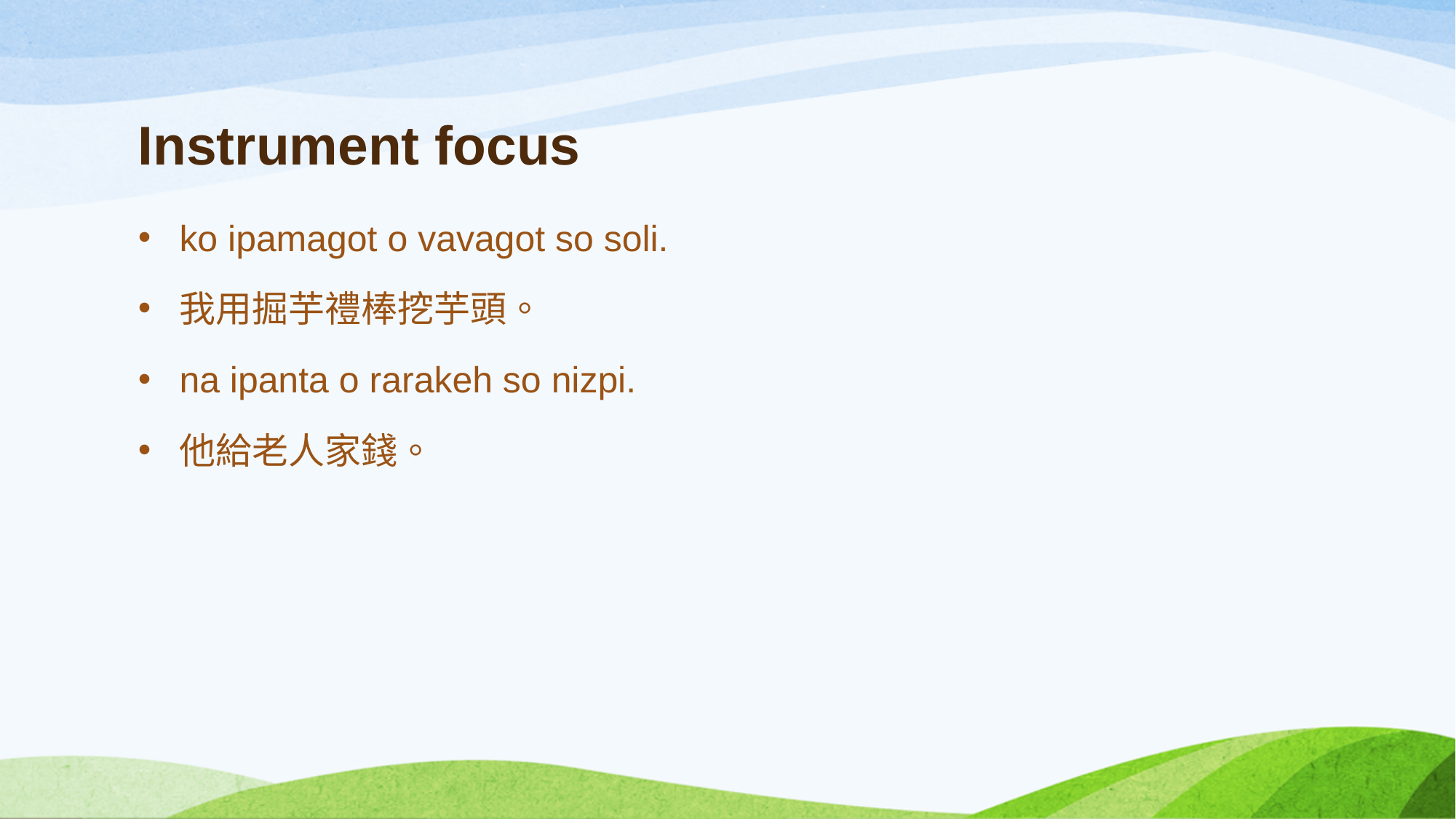

# Instrument focus
ko ipamagot o vavagot so soli.
我用掘芋禮棒挖芋頭。
na ipanta o rarakeh so nizpi.
他給老人家錢。